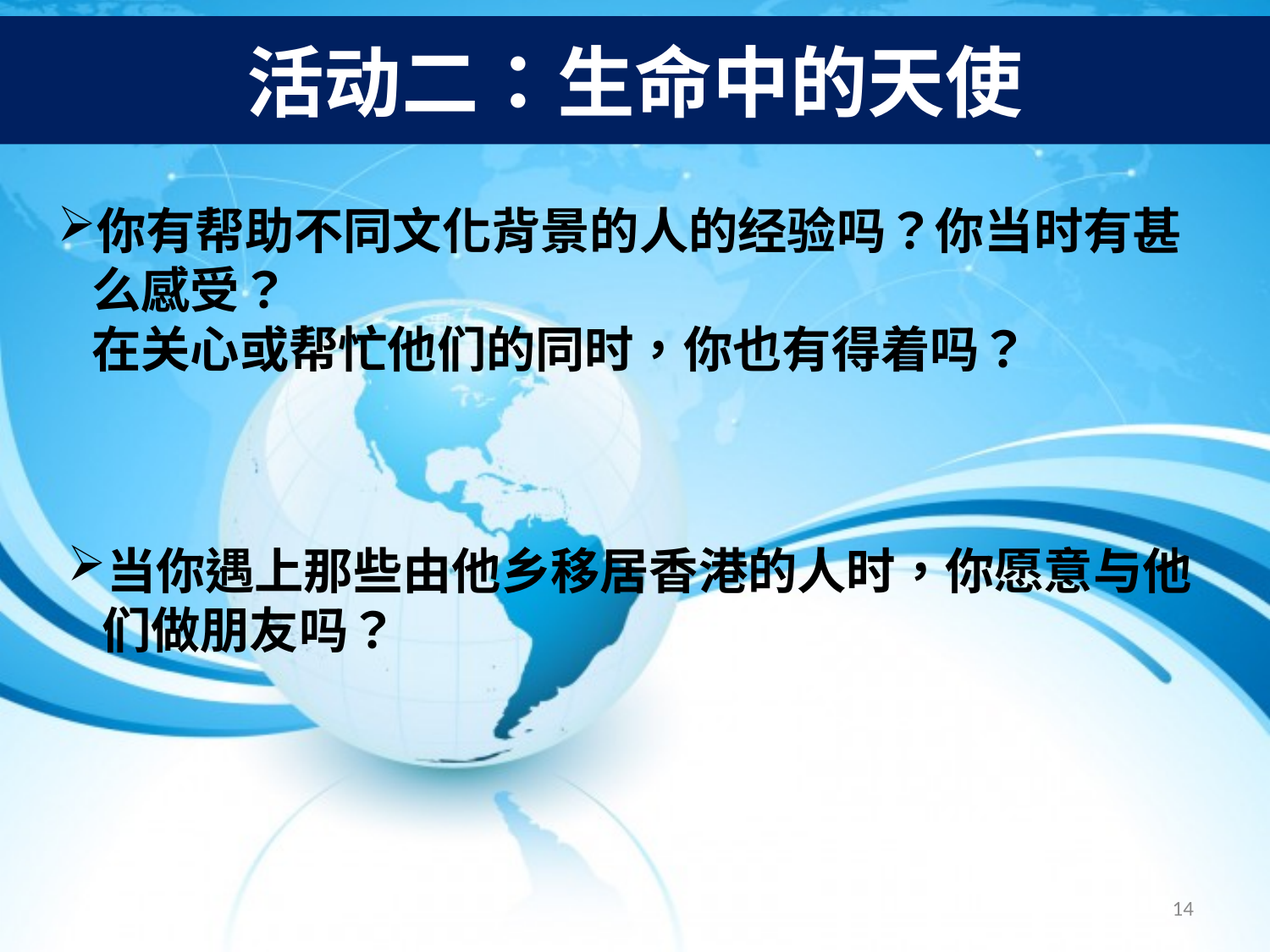

# 活动二：生命中的天使
你有帮助不同文化背景的人的经验吗？你当时有甚
  么感受？
  在关心或帮忙他们的同时，你也有得着吗？
当你遇上那些由他乡移居香港的人时，你愿意与他
  们做朋友吗？
14